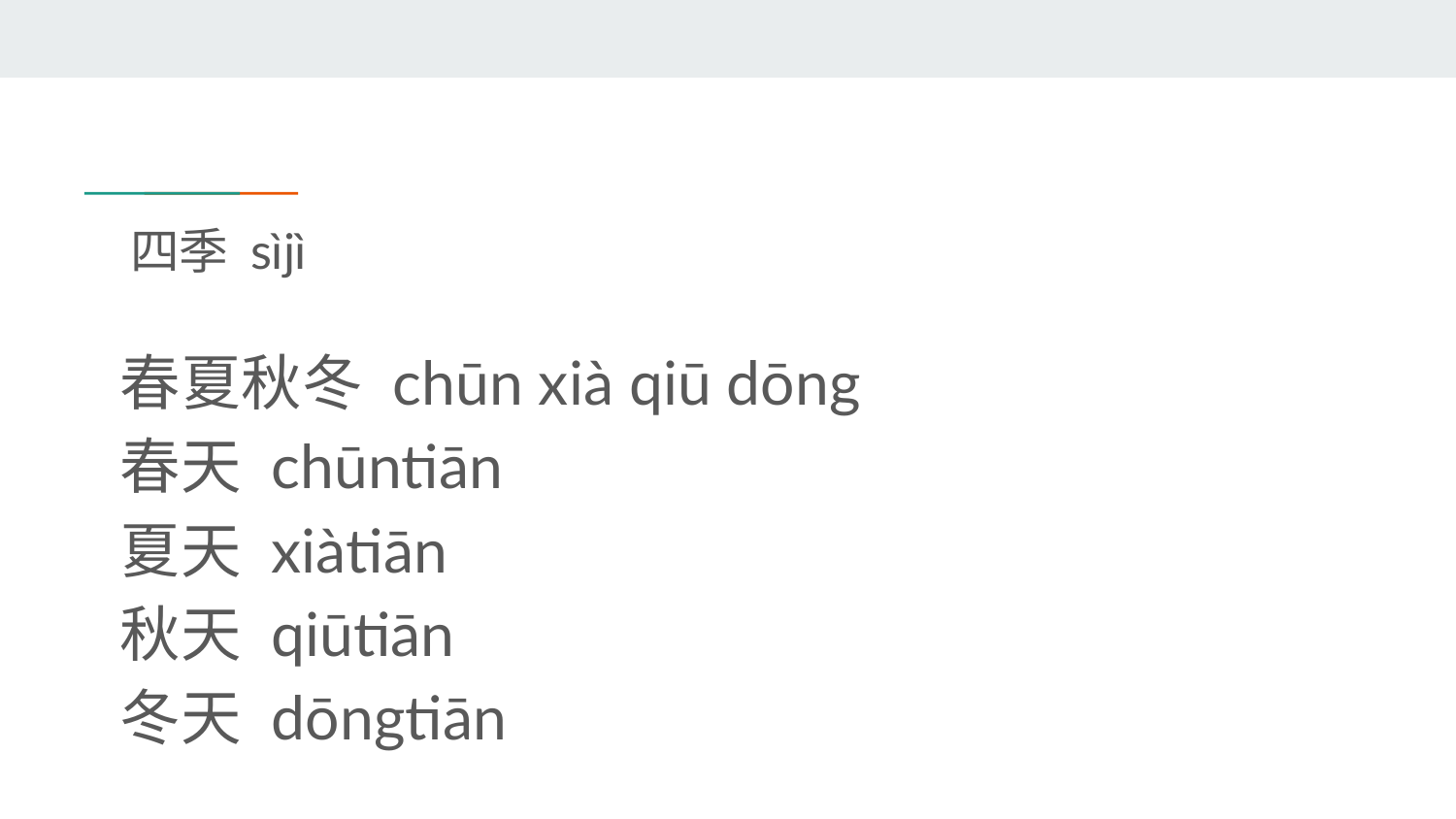

# 四季 sìjì
春夏秋冬 chūn xià qiū dōng
春天 chūntiān
夏天 xiàtiān
秋天 qiūtiān
冬天 dōngtiān

​​​​